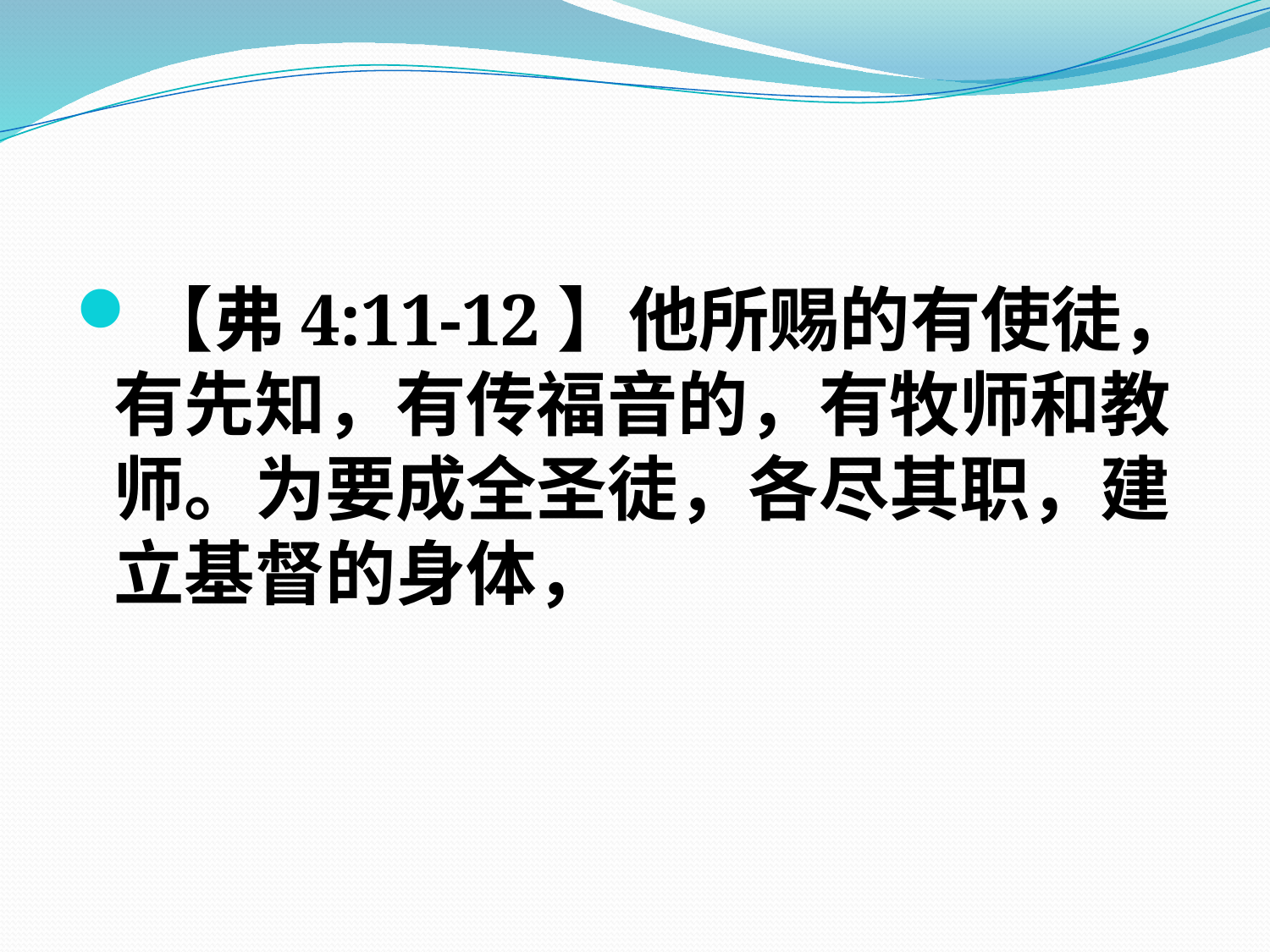

#
【弗4:11-12】他所赐的有使徒，有先知，有传福音的，有牧师和教师。为要成全圣徒，各尽其职，建立基督的身体，